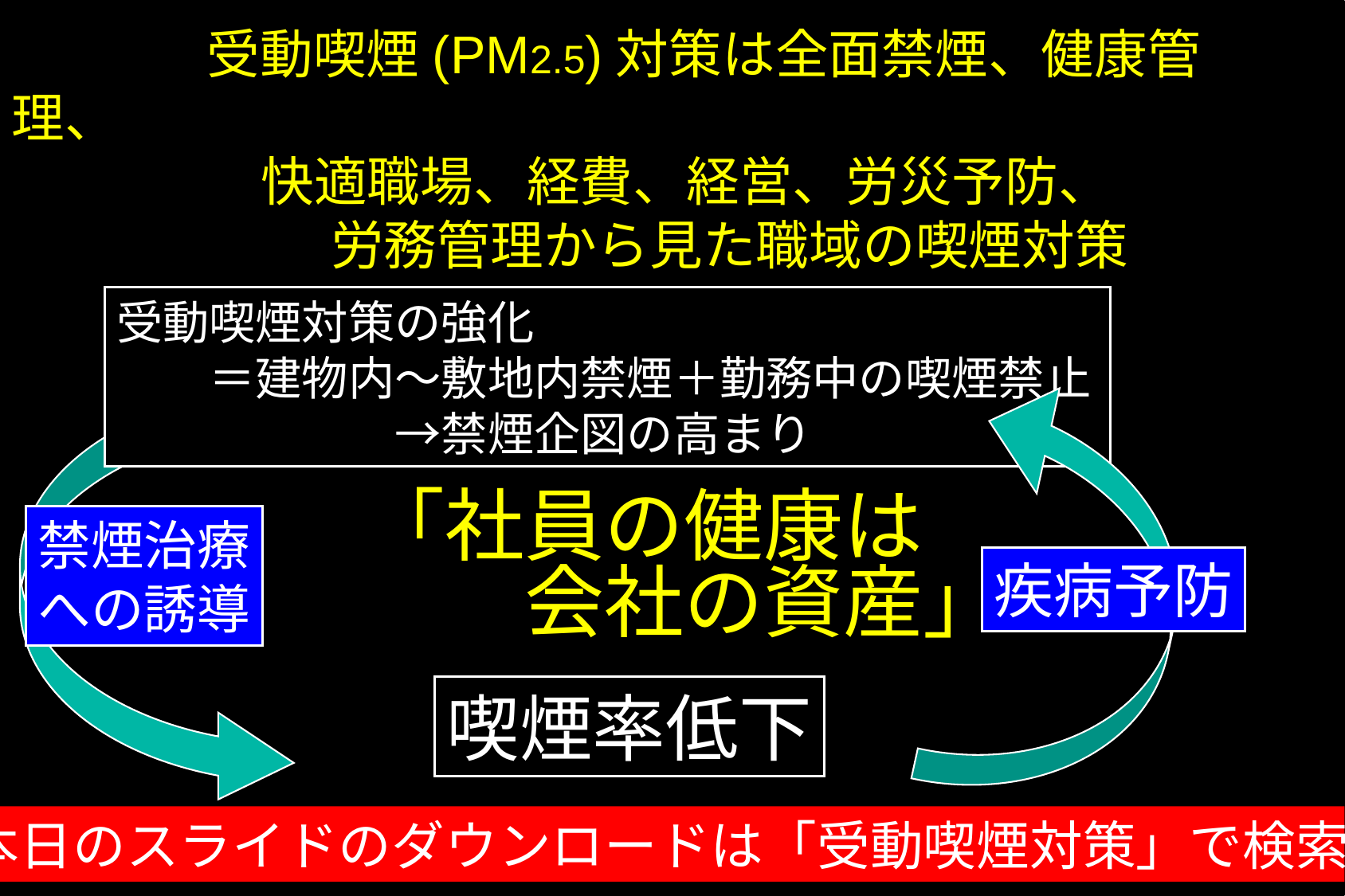

受動喫煙(PM2.5)対策は全面禁煙、健康管理、
  　　　　快適職場、経費、経営、労災予防、
　　　　　　労務管理から見た職域の喫煙対策
受動喫煙対策の強化
　　＝建物内〜敷地内禁煙＋勤務中の喫煙禁止
　　　　　　→禁煙企図の高まり

「社員の健康は
　　会社の資産」

禁煙治療
への誘導
疾病予防
喫煙率低下
本日のスライドのダウンロードは「受動喫煙対策」で検索